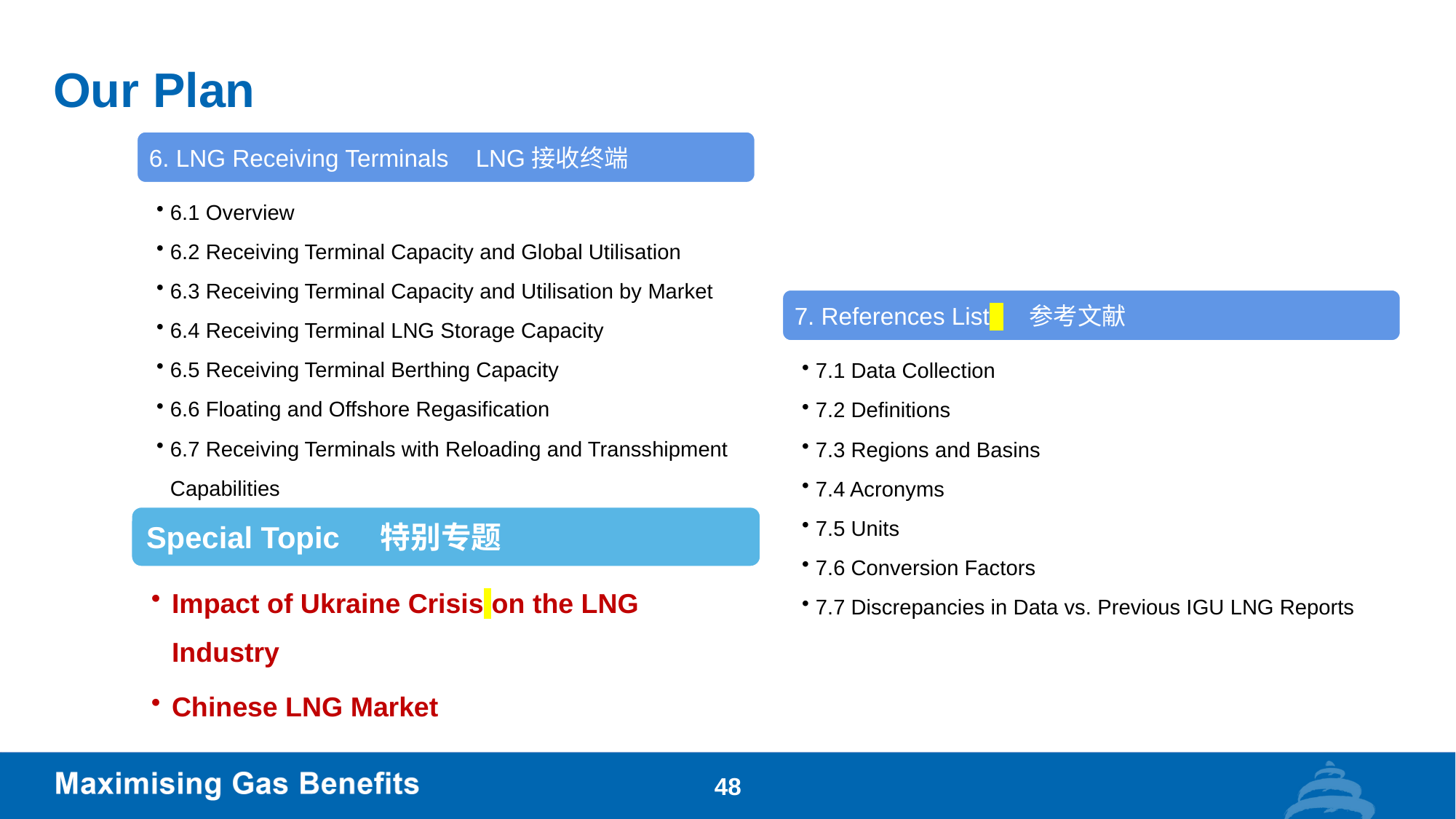

# Our Plan
6. LNG Receiving Terminals    LNG接收终端
6.1 Overview
6.2 Receiving Terminal Capacity and Global Utilisation
6.3 Receiving Terminal Capacity and Utilisation by Market
6.4 Receiving Terminal LNG Storage Capacity
6.5 Receiving Terminal Berthing Capacity
6.6 Floating and Offshore Regasification
6.7 Receiving Terminals with Reloading and Transshipment Capabilities
7. References List     参考文献
7.1 Data Collection
7.2 Definitions
7.3 Regions and Basins
7.4 Acronyms
7.5 Units
7.6 Conversion Factors
7.7 Discrepancies in Data vs. Previous IGU LNG Reports

Special Topic    特别专题
Impact of Ukraine Crisis on the LNG Industry
Chinese LNG Market

48